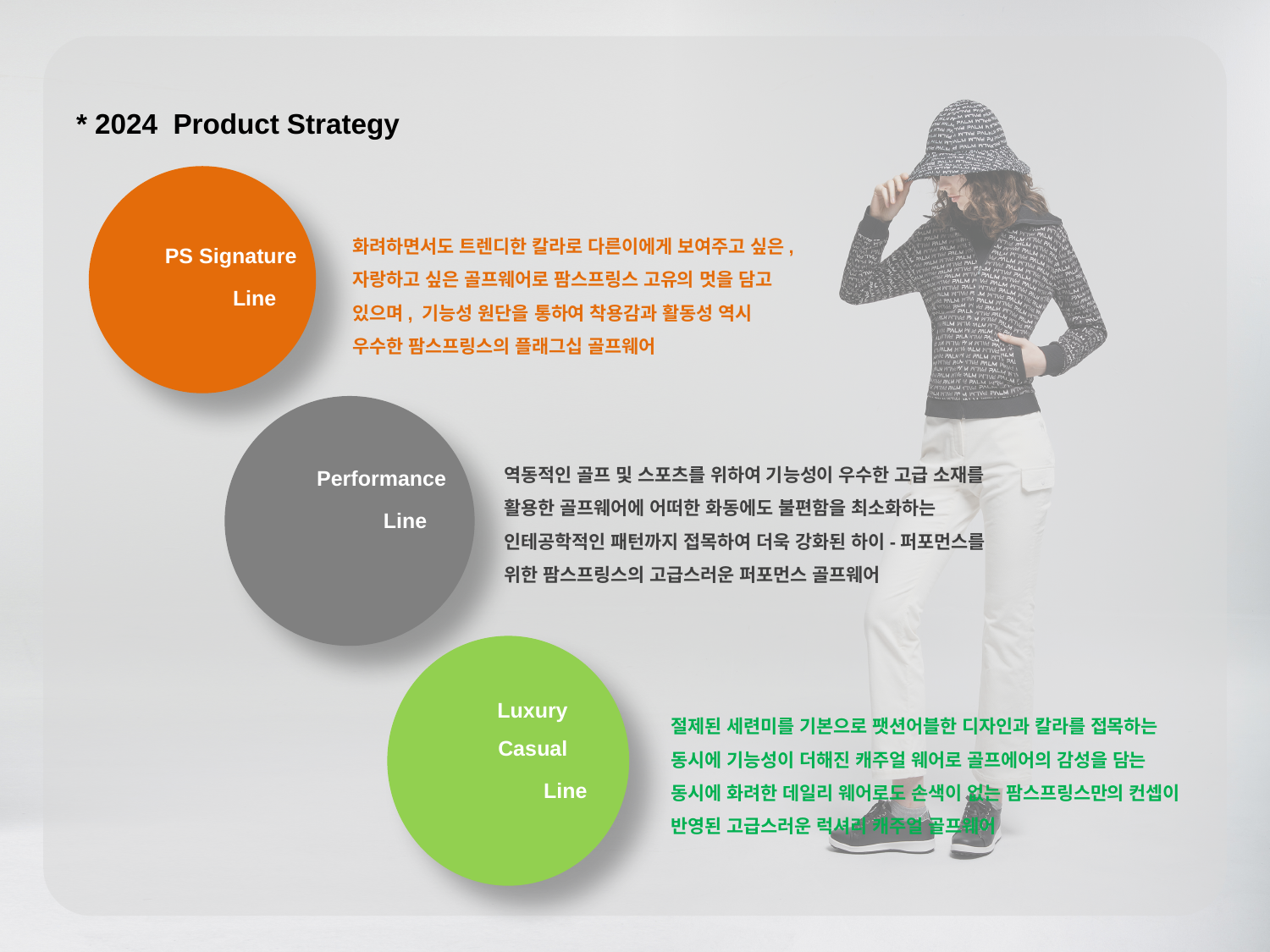

* 2024  Product Strategy

화려하면서도 트렌디한 칼라로 다른이에게 보여주고 싶은, 자랑하고 싶은 골프웨어로 팜스프링스 고유의 멋을 담고 있으며, 기능성 원단을 통하여 착용감과 활동성 역시 우수한 팜스프링스의 플래그십 골프웨어
PS Signature
        Line

Performance
        Line
역동적인 골프 및 스포츠를 위하여 기능성이 우수한 고급 소재를 활용한 골프웨어에 어떠한 화동에도 불편함을 최소화하는 인테공학적인 패턴까지 접목하여 더욱 강화된 하이-퍼포먼스를 위한 팜스프링스의 고급스러운 퍼포먼스 골프웨어

Luxury Casual
           Line
절제된 세련미를 기본으로 팻션어블한 디자인과 칼라를 접목하는 동시에 기능성이 더해진 캐주얼 웨어로 골프에어의 감성을 담는 동시에 화려한 데일리 웨어로도 손색이 없는 팜스프링스만의 컨셉이 반영된 고급스러운 럭셔리 캐주얼 골프웨어